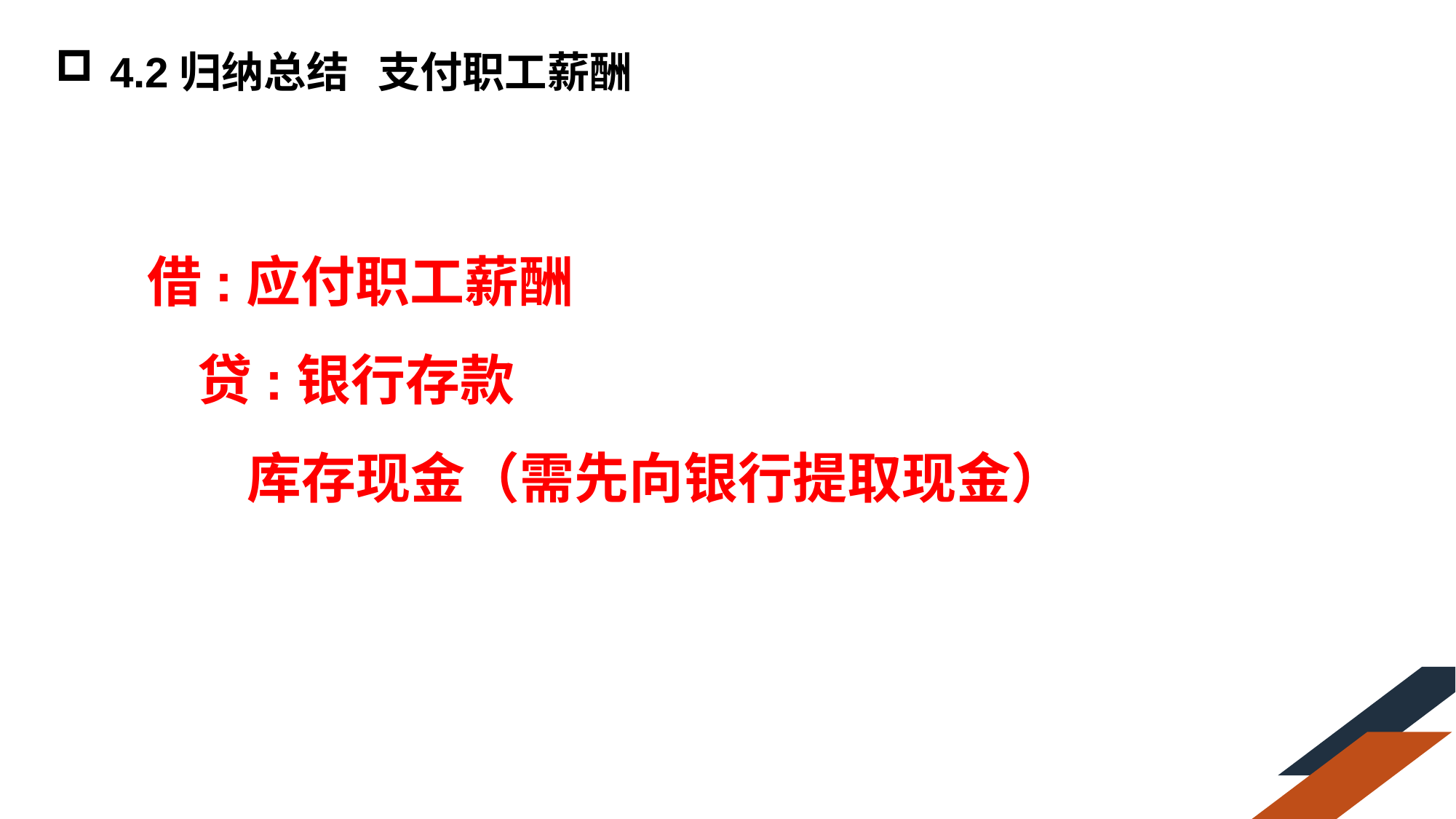

4.2归纳总结   支付职工薪酬
借:应付职工薪酬
   贷:银行存款
       库存现金（需先向银行提取现金）